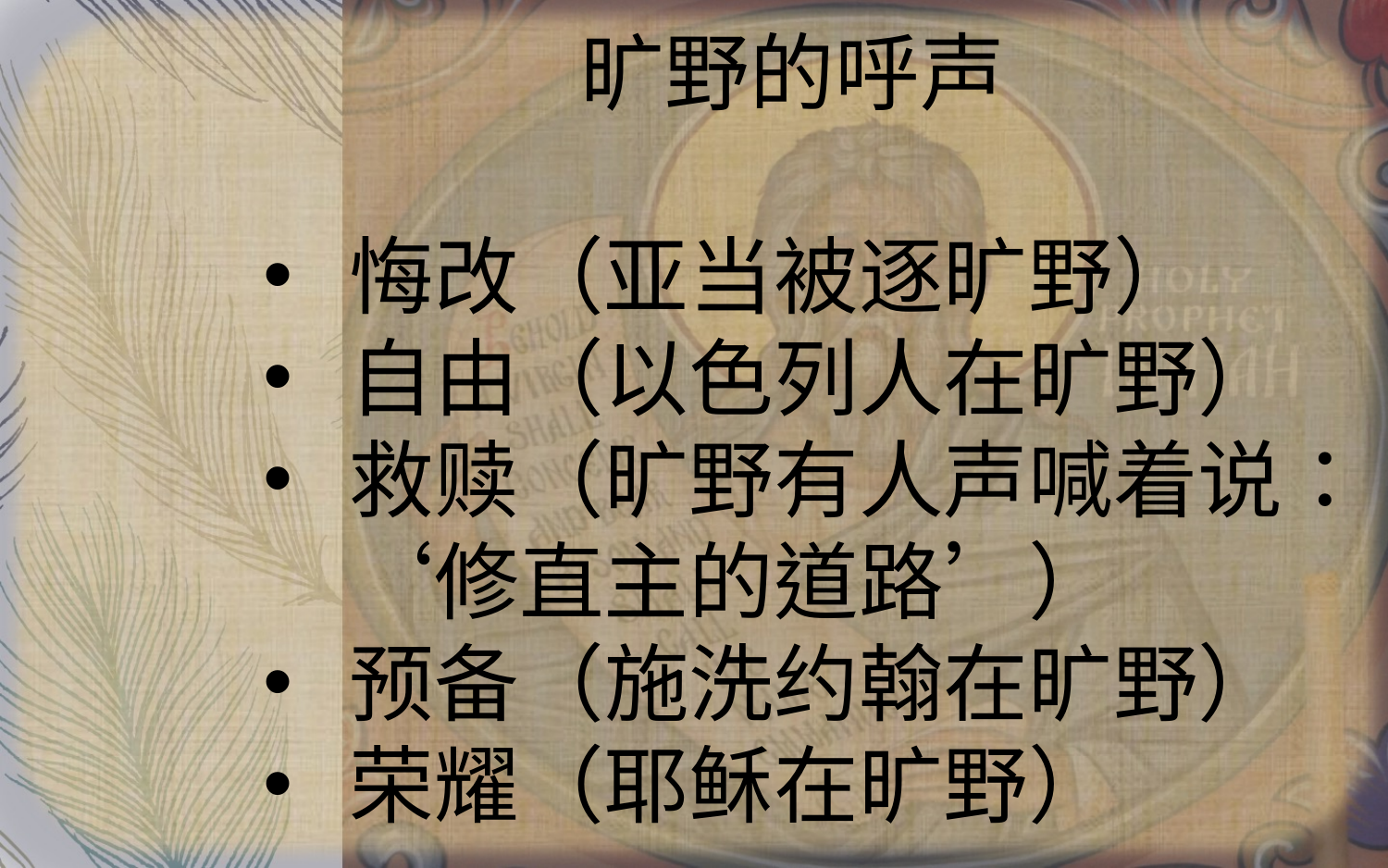

旷野的呼声

悔改（亚当被逐旷野）
自由（以色列人在旷野）
救赎（旷野有人声喊着说：‘修直主的道路’）
预备（施洗约翰在旷野）
荣耀（耶稣在旷野）